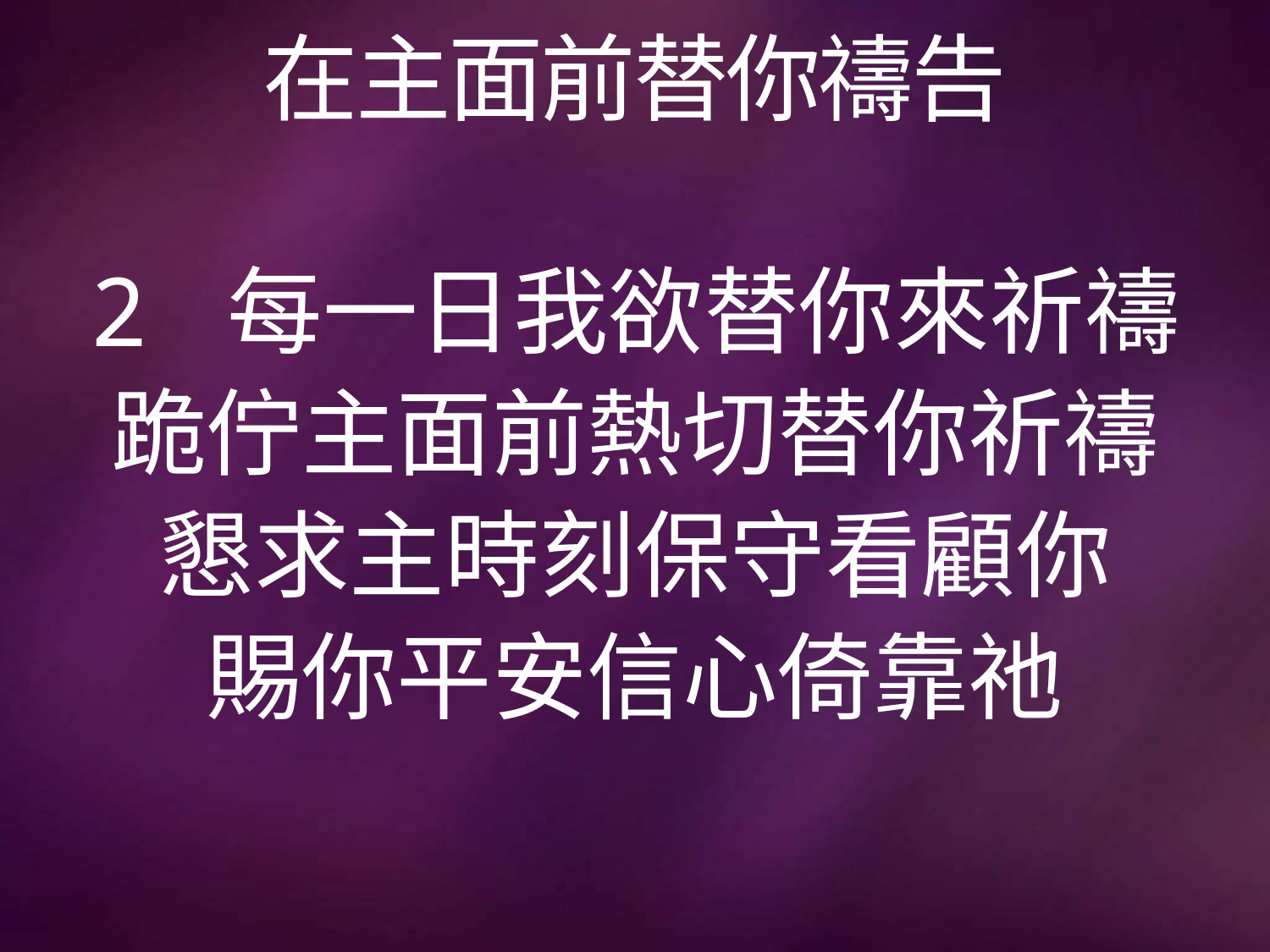

# 在主面前替你禱告
2 每一日我欲替你來祈禱
跪佇主面前熱切替你祈禱
懇求主時刻保守看顧你
賜你平安信心倚靠祂